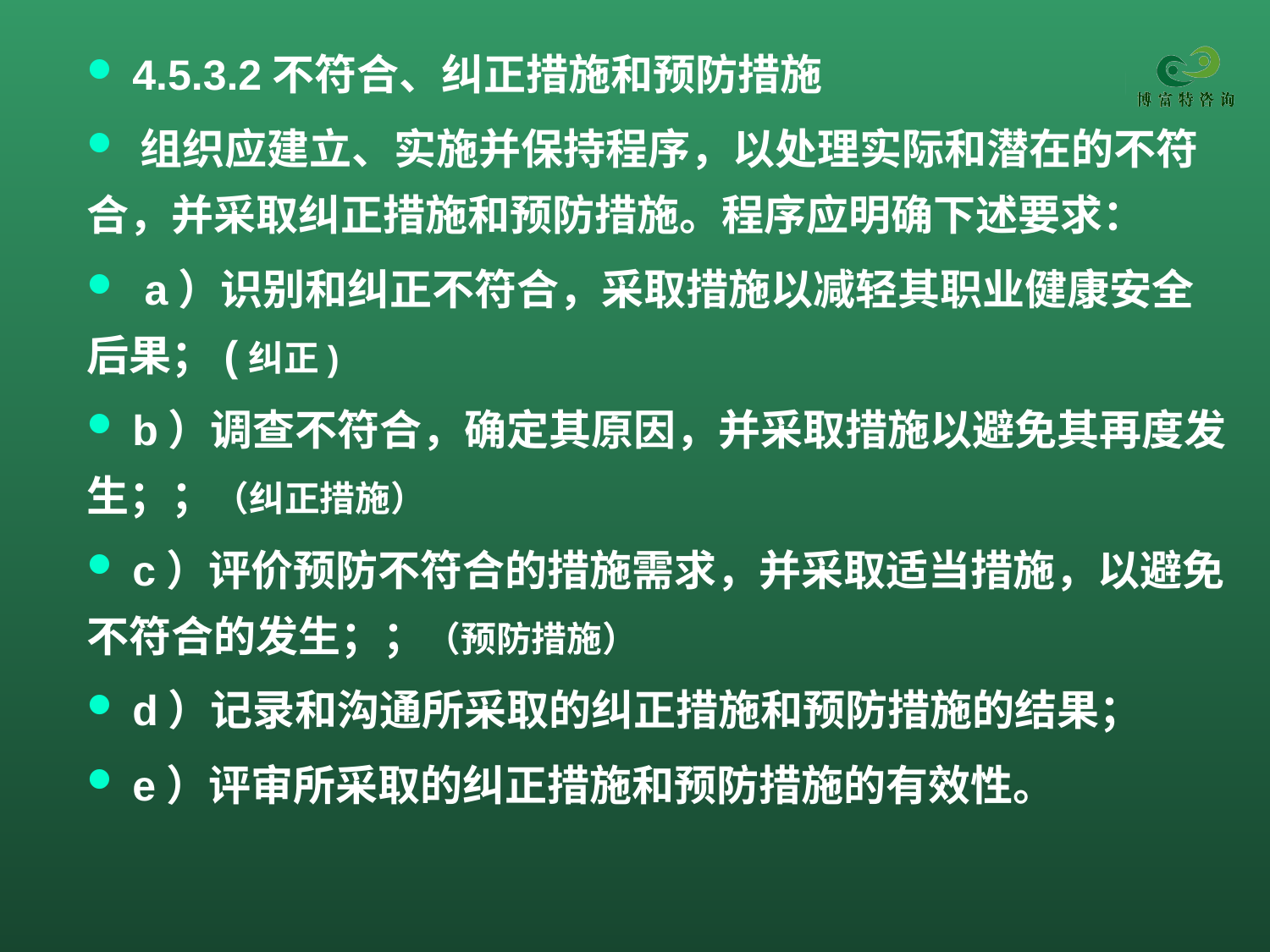

4.5.3.2不符合、纠正措施和预防措施
 组织应建立、实施并保持程序，以处理实际和潜在的不符合，并采取纠正措施和预防措施。程序应明确下述要求：
  a）识别和纠正不符合，采取措施以减轻其职业健康安全后果；(纠正)
 b）调查不符合，确定其原因，并采取措施以避免其再度发生；；（纠正措施）
 c）评价预防不符合的措施需求，并采取适当措施，以避免不符合的发生；；（预防措施）
 d）记录和沟通所采取的纠正措施和预防措施的结果；
 e）评审所采取的纠正措施和预防措施的有效性。